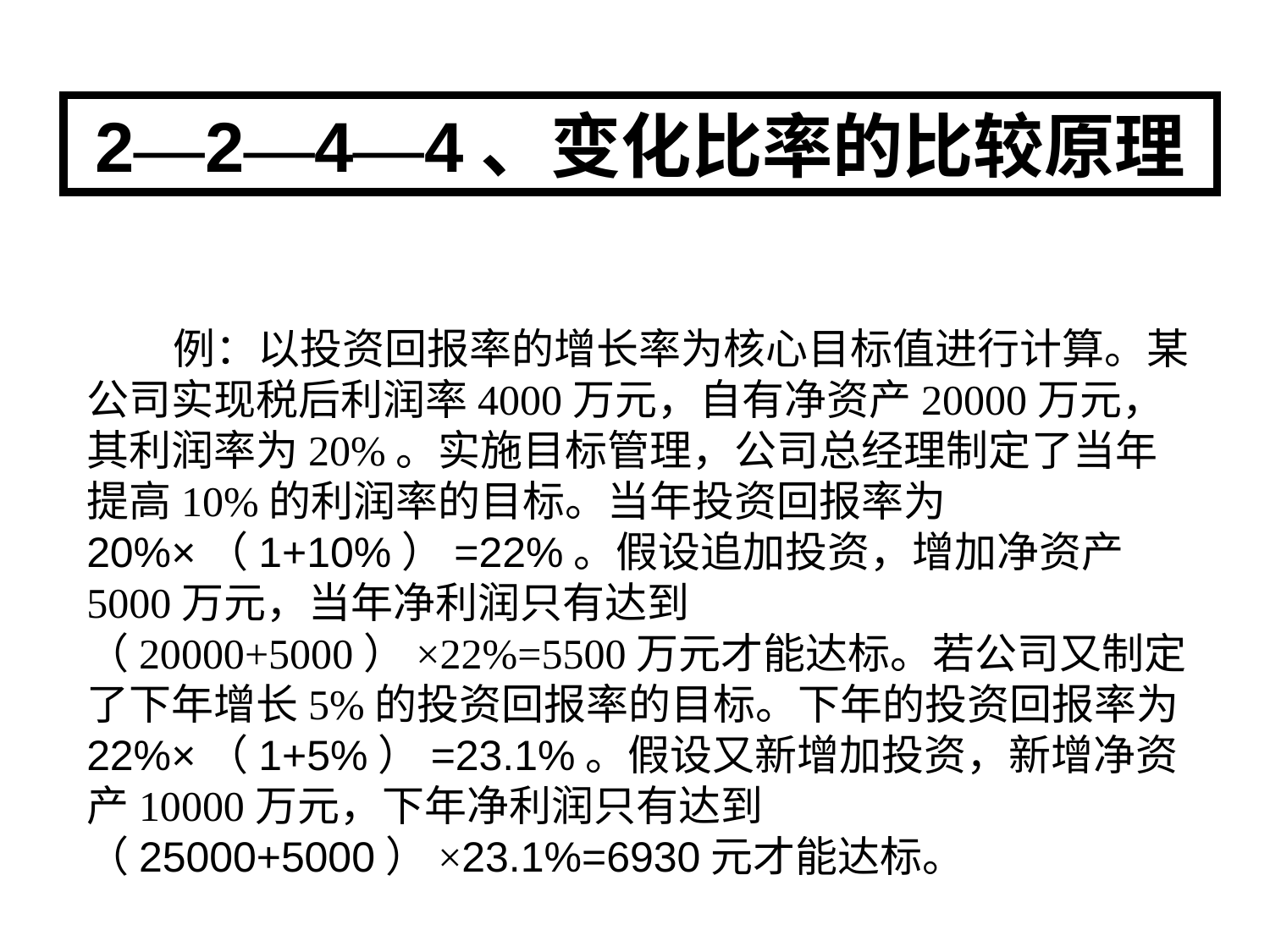

2—2—4—4、变化比率的比较原理
        例：以投资回报率的增长率为核心目标值进行计算。某公司实现税后利润率4000万元，自有净资产20000万元，其利润率为20%。实施目标管理，公司总经理制定了当年提高10%的利润率的目标。当年投资回报率为20%×（1+10%）=22%。假设追加投资，增加净资产5000万元，当年净利润只有达到（20000+5000）×22%=5500万元才能达标。若公司又制定了下年增长5%的投资回报率的目标。下年的投资回报率为22%×（1+5%）=23.1%。假设又新增加投资，新增净资产10000万元，下年净利润只有达到（25000+5000）×23.1%=6930元才能达标。